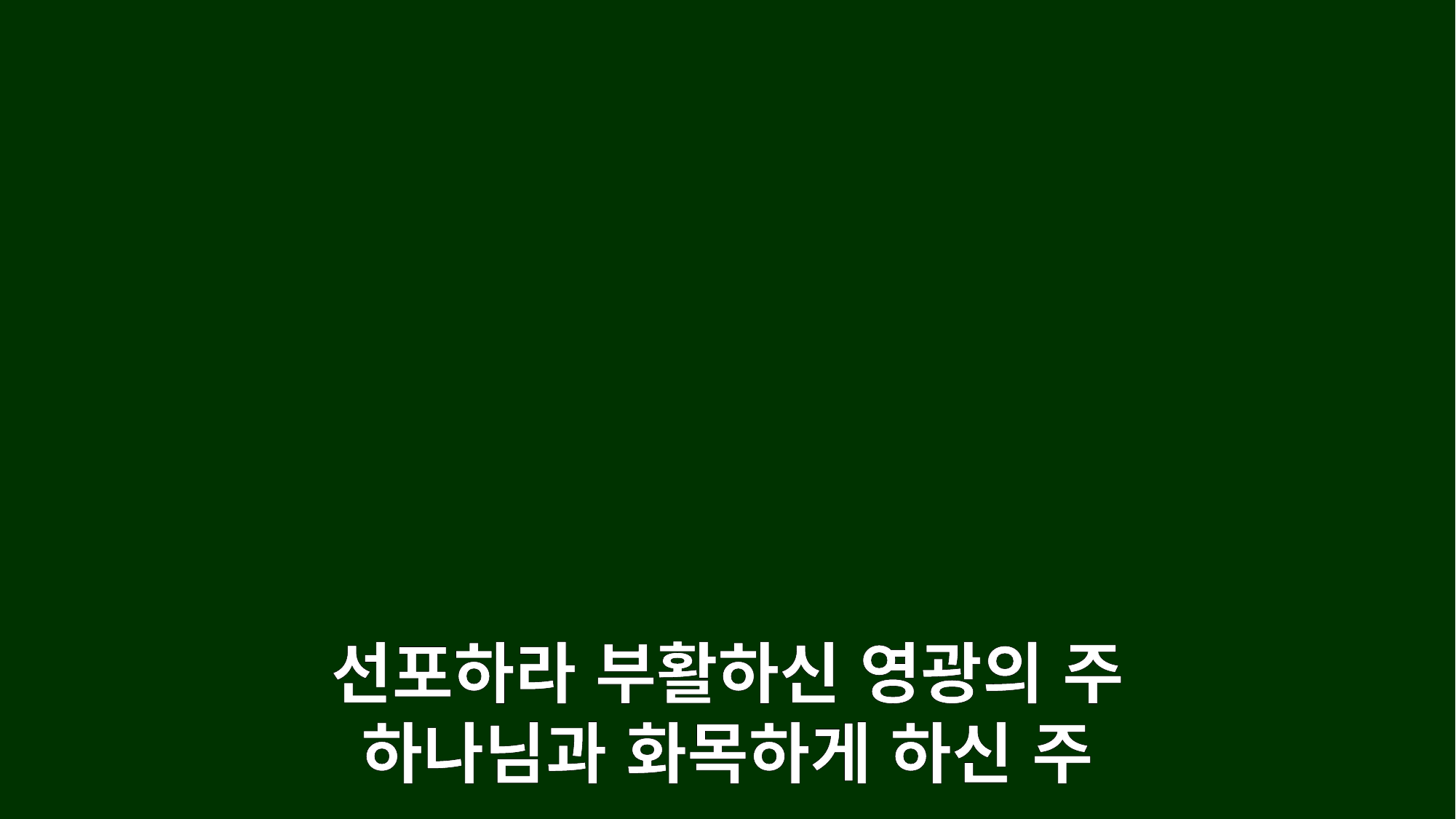

선포하라 부활하신 영광의 주
하나님과 화목하게 하신 주